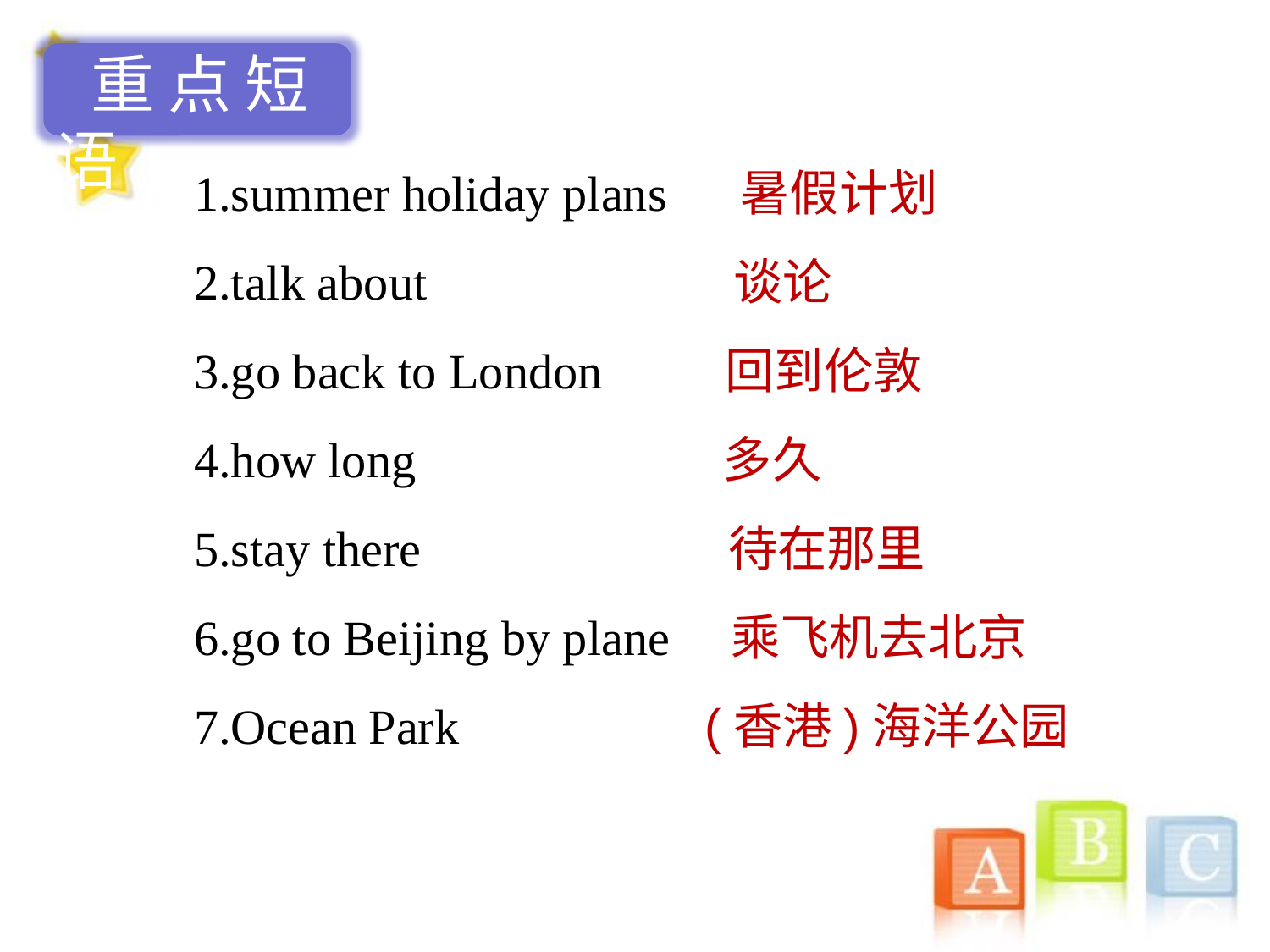

重点短语

1.summer holiday plans     暑假计划
2.talk about                        谈论
3.go back to London         回到伦敦
4.how long                        多久
5.stay there                        待在那里
6.go to Beijing by plane    乘飞机去北京
7.Ocean Park                    (香港)海洋公园